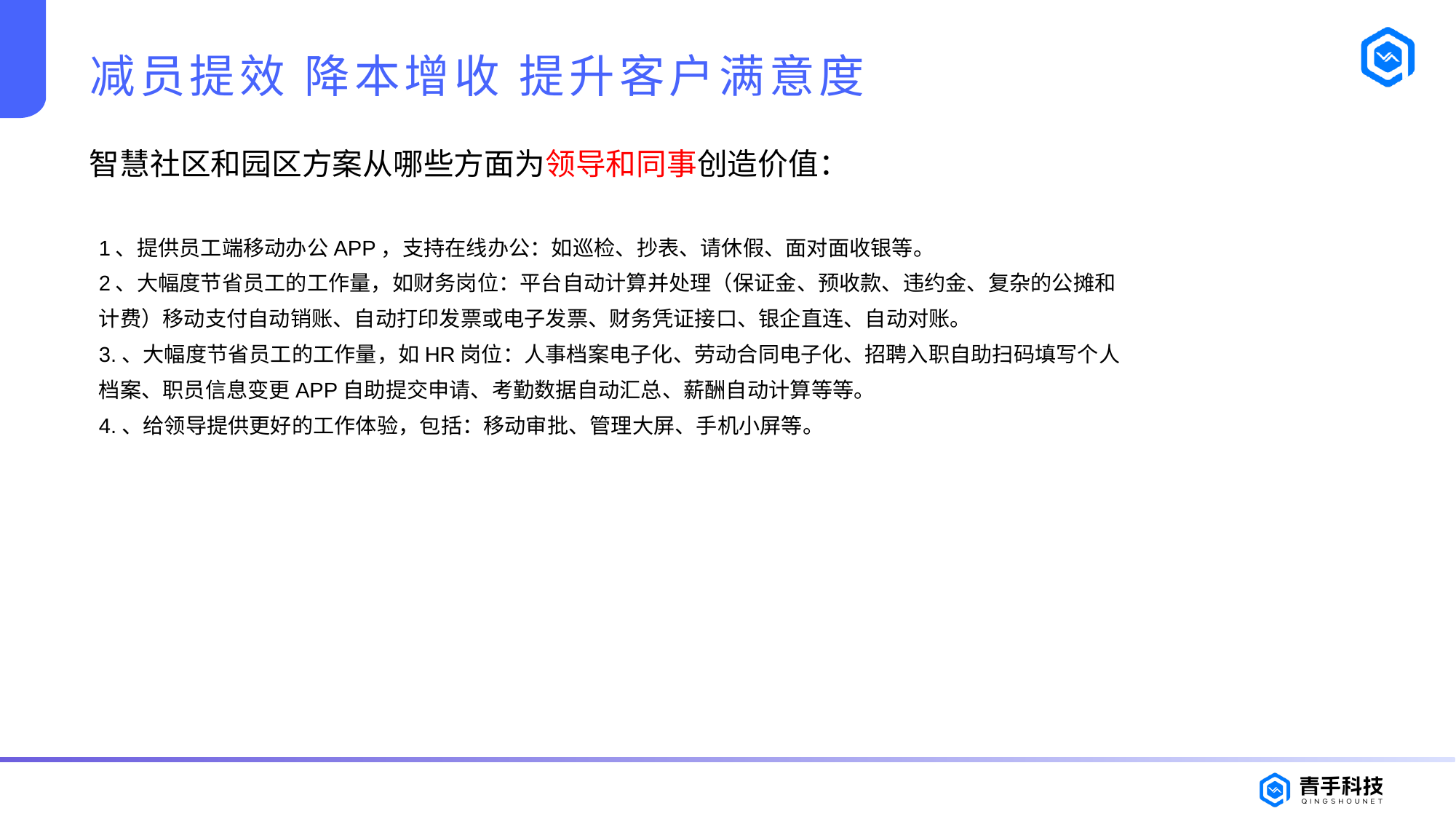

# 减员提效 降本增收 提升客户满意度
智慧社区和园区方案从哪些方面为领导和同事创造价值：
1、提供员工端移动办公APP，支持在线办公：如巡检、抄表、请休假、面对面收银等。
2、大幅度节省员工的工作量，如财务岗位：平台自动计算并处理（保证金、预收款、违约金、复杂的公摊和计费）移动支付自动销账、自动打印发票或电子发票、财务凭证接口、银企直连、自动对账。
3.、大幅度节省员工的工作量，如HR岗位：人事档案电子化、劳动合同电子化、招聘入职自助扫码填写个人档案、职员信息变更APP自助提交申请、考勤数据自动汇总、薪酬自动计算等等。
4.、给领导提供更好的工作体验，包括：移动审批、管理大屏、手机小屏等。